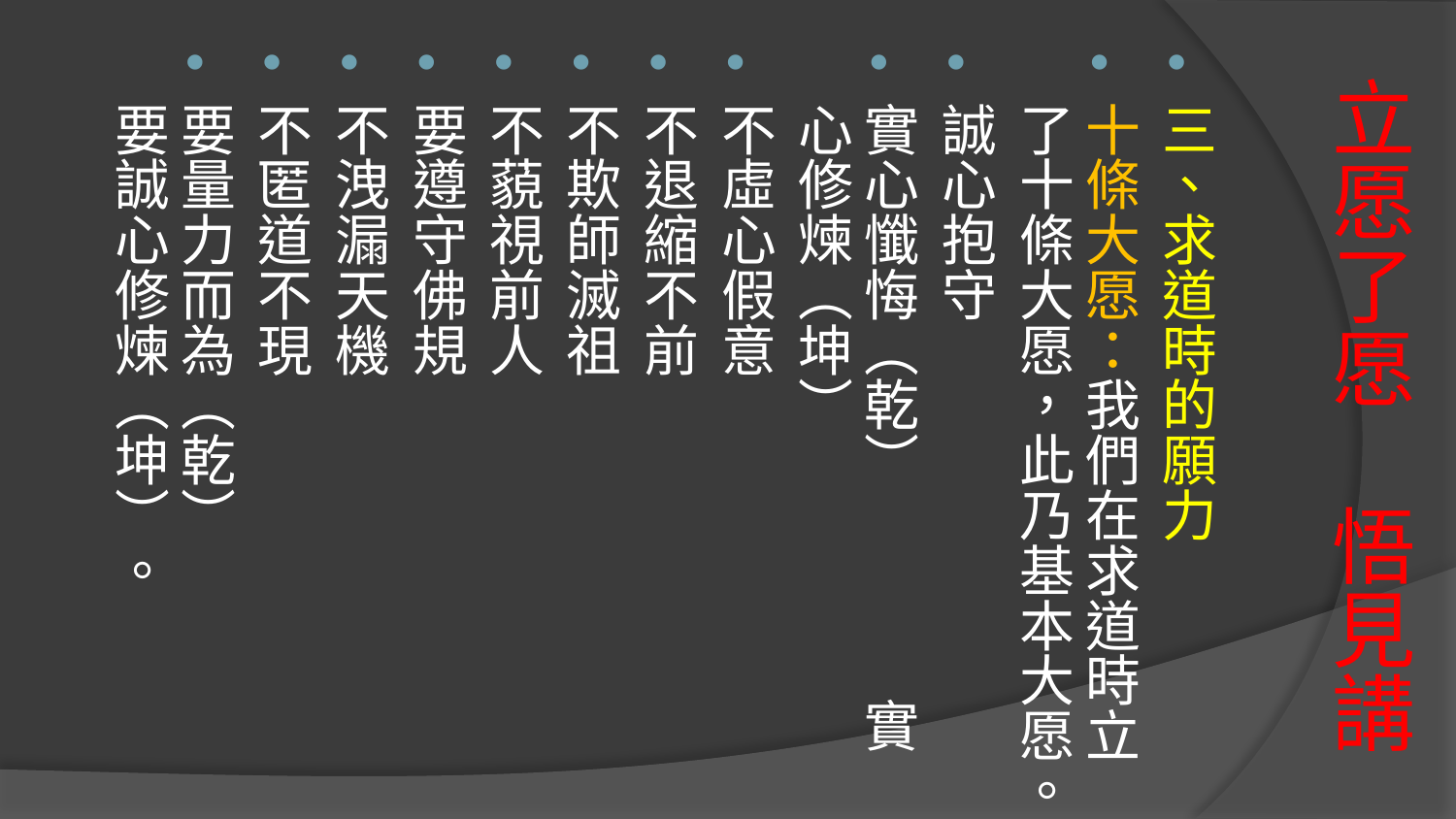

三、求道時的願力
十條大愿：我們在求道時立了十條大愿，此乃基本大愿。
誠心抱守
實心懺悔（乾）                 實心修煉（坤）
不虛心假意
不退縮不前
不欺師滅祖
不藐視前人
要遵守佛規
不洩漏天機
不匿道不現
要量力而為（乾）                  要誠心修煉（坤）。

# 立愿了愿     悟見講